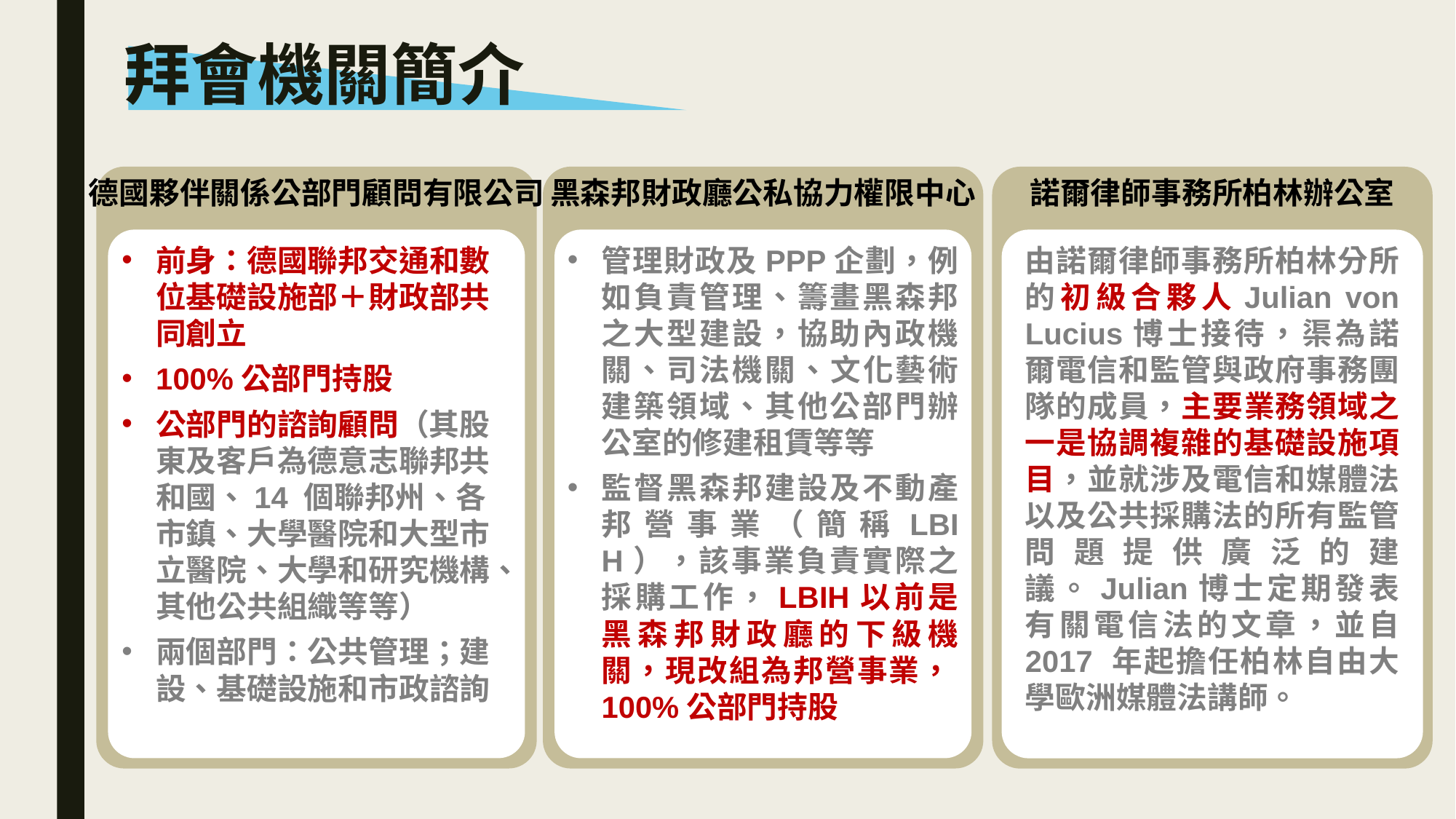

拜會機關簡介

德國夥伴關係公部門顧問有限公司

前身：德國聯邦交通和數位基礎設施部＋財政部共同創立
100%公部門持股
公部門的諮詢顧問（其股東及客戶為德意志聯邦共和國、14 個聯邦州、各市鎮、大學醫院和大型市立醫院、大學和研究機構、其他公共組織等等）
兩個部門：公共管理；建設、基礎設施和市政諮詢

黑森邦財政廳公私協力權限中心

管理財政及PPP企劃，例如負責管理、籌畫黑森邦之大型建設，協助內政機關、司法機關、文化藝術建築領域、其他公部門辦公室的修建租賃等等
監督黑森邦建設及不動產邦營事業（簡稱LBIH），該事業負責實際之採購工作，LBIH以前是黑森邦財政廳的下級機關，現改組為邦營事業，100%公部門持股

諾爾律師事務所柏林辦公室

由諾爾律師事務所柏林分所的初級合夥人Julian von Lucius博士接待，渠為諾爾電信和監管與政府事務團隊的成員，主要業務領域之一是協調複雜的基礎設施項目，並就涉及電信和媒體法以及公共採購法的所有監管問題提供廣泛的建議。Julian博士定期發表有關電信法的文章，並自 2017 年起擔任柏林自由大學歐洲媒體法講師。